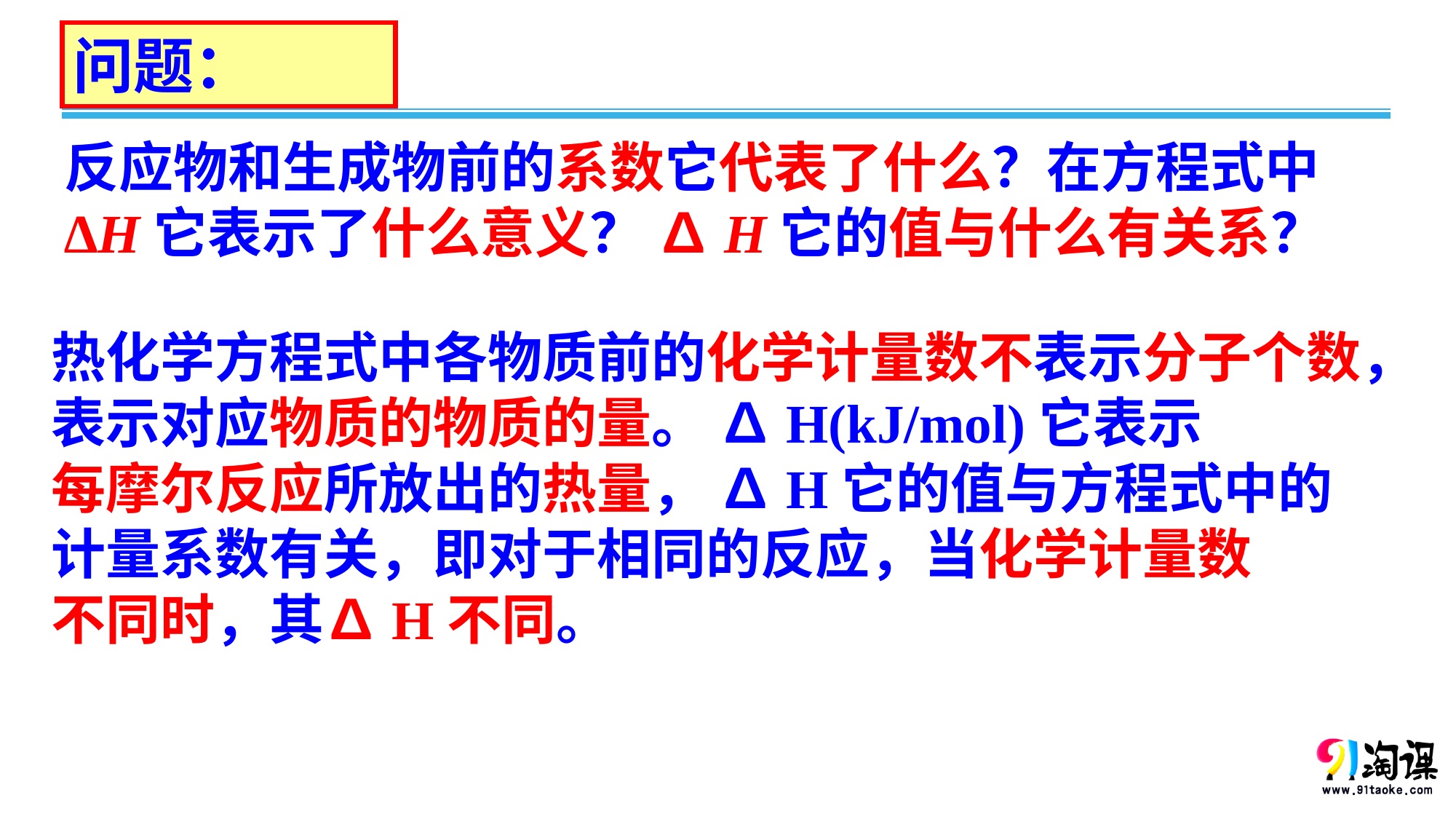

问题：
反应物和生成物前的系数它代表了什么？在方程式中
∆H它表示了什么意义？ ∆H它的值与什么有关系？
热化学方程式中各物质前的化学计量数不表示分子个数，
表示对应物质的物质的量。 ∆H(kJ/mol)它表示
每摩尔反应所放出的热量， ∆H它的值与方程式中的
计量系数有关，即对于相同的反应，当化学计量数
不同时，其∆H不同。